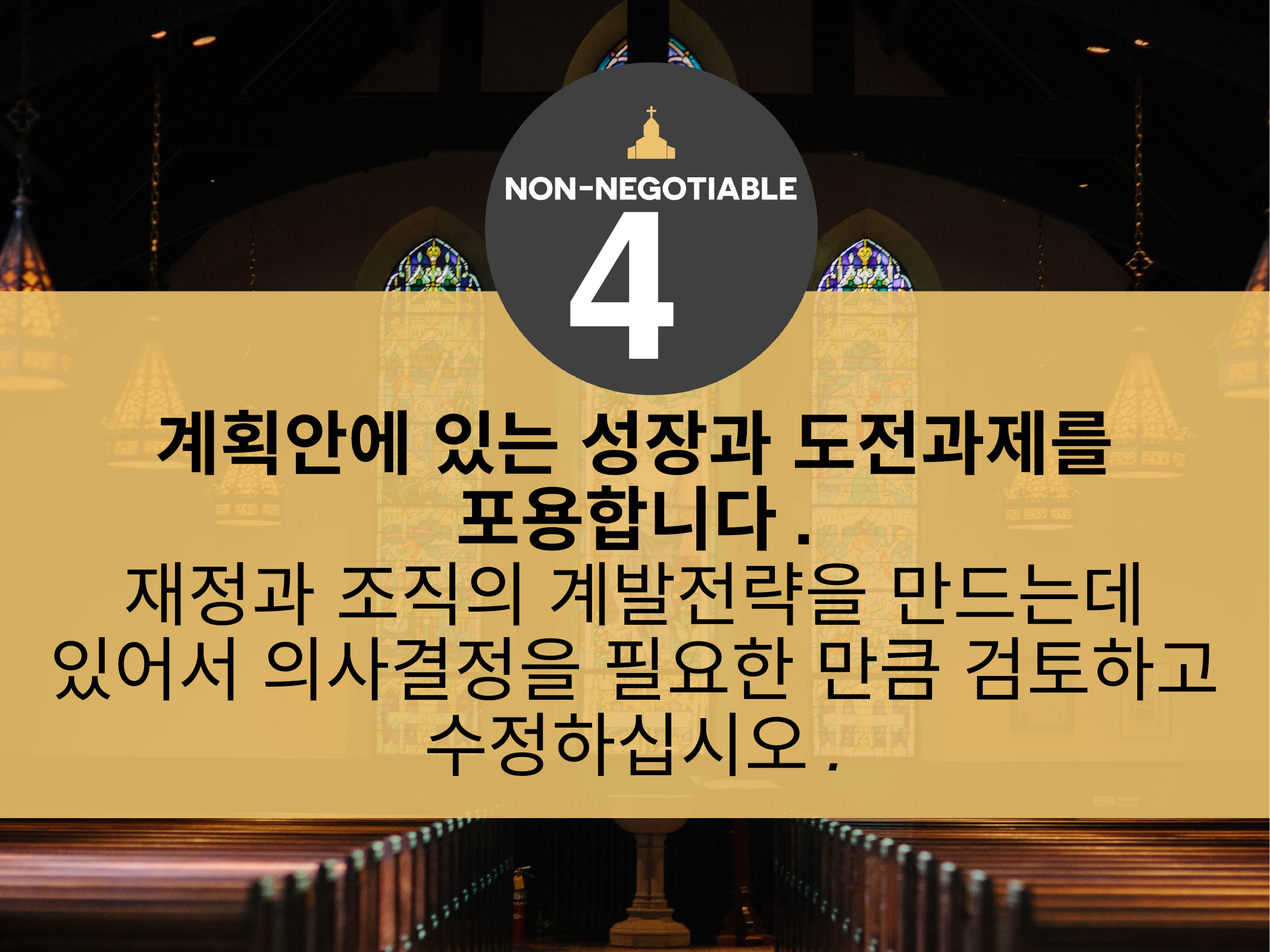

4
계획안에 있는 성장과 도전과제를 포용합니다.
재정과 조직의 계발전략을 만드는데 있어서 의사결정을 필요한 만큼 검토하고 수정하십시오.